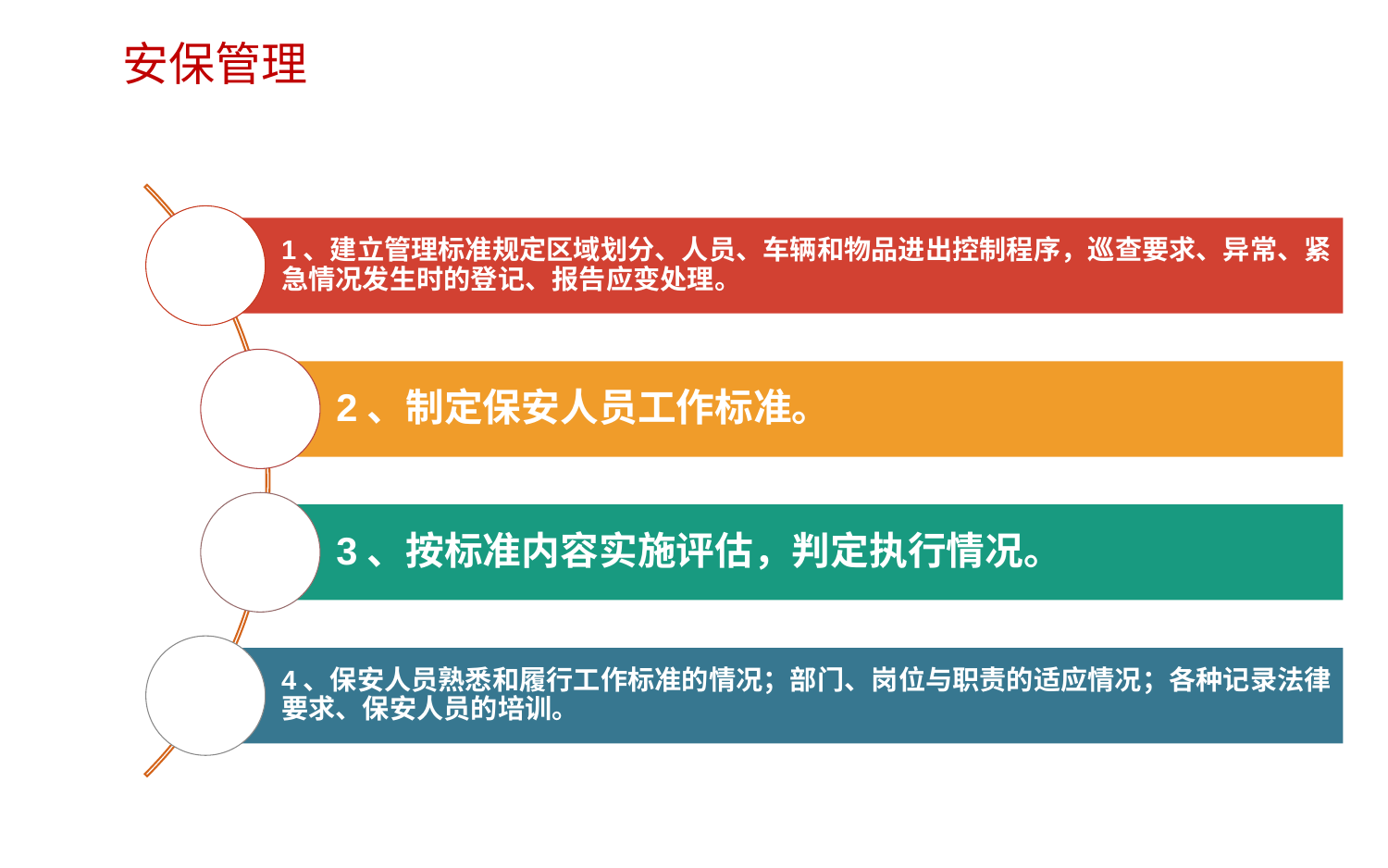

安保管理
1、建立管理标准规定区域划分、人员、车辆和物品进出控制程序，巡查要求、异常、紧急情况发生时的登记、报告应变处理。
2、制定保安人员工作标准。
3、按标准内容实施评估，判定执行情况。
4、保安人员熟悉和履行工作标准的情况；部门、岗位与职责的适应情况；各种记录法律要求、保安人员的培训。